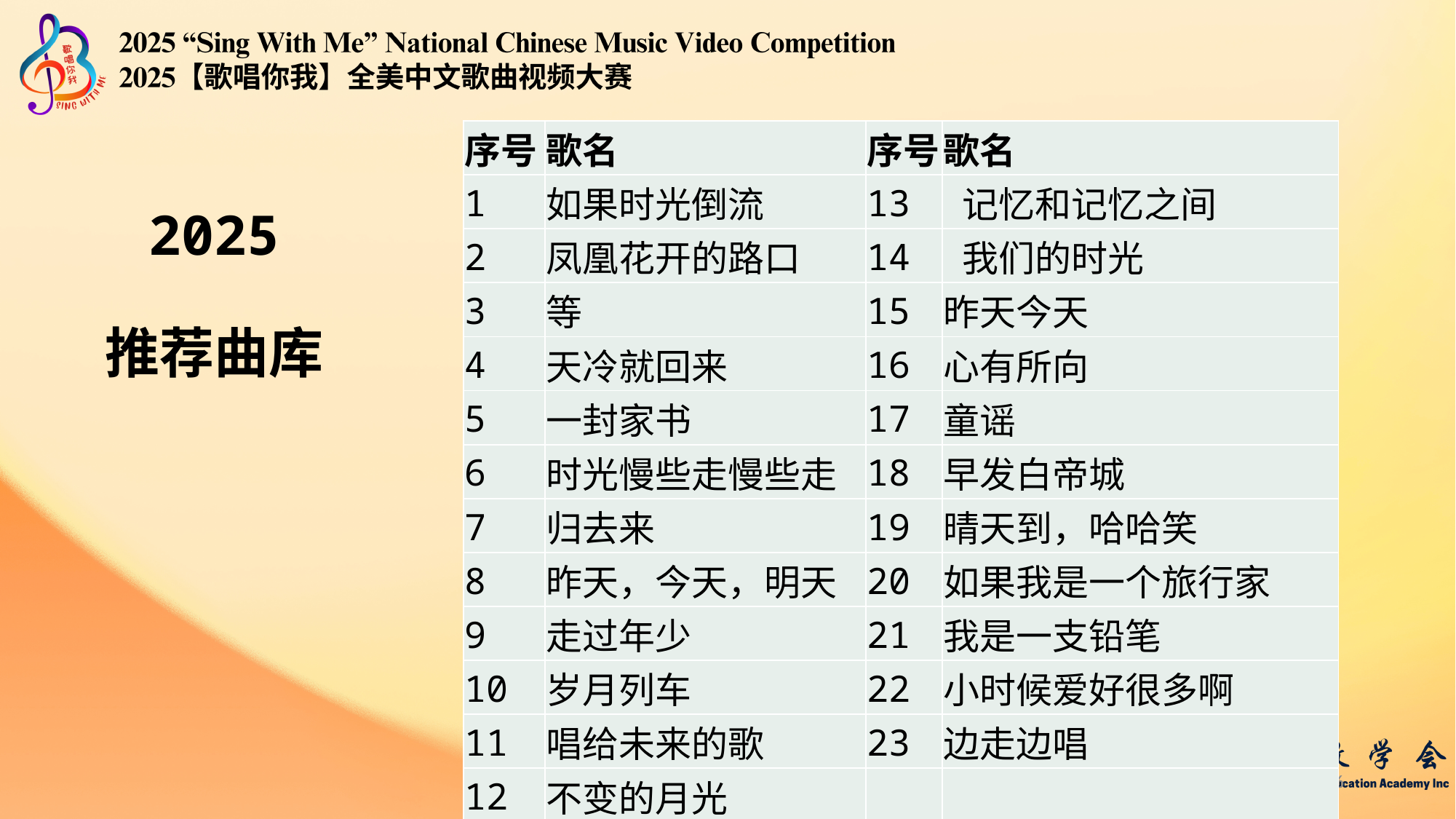

| 序号 | 歌名 | 序号 | 歌名 |
| --- | --- | --- | --- |
| 1 | 如果时光倒流 | 13 | 记忆和记忆之间 |
| 2 | 凤凰花开的路口 | 14 | 我们的时光 |
| 3 | 等 | 15 | 昨天今天 |
| 4 | 天冷就回来 | 16 | 心有所向 |
| 5 | 一封家书 | 17 | 童谣 |
| 6 | 时光慢些走慢些走 | 18 | 早发白帝城 |
| 7 | 归去来 | 19 | 晴天到，哈哈笑 |
| 8 | 昨天，今天，明天 | 20 | 如果我是一个旅行家 |
| 9 | 走过年少 | 21 | 我是一支铅笔 |
| 10 | 岁月列车 | 22 | 小时候爱好很多啊 |
| 11 | 唱给未来的歌 | 23 | 边走边唱 |
| 12 | 不变的月光 |  |  |
2025

推荐曲库
16